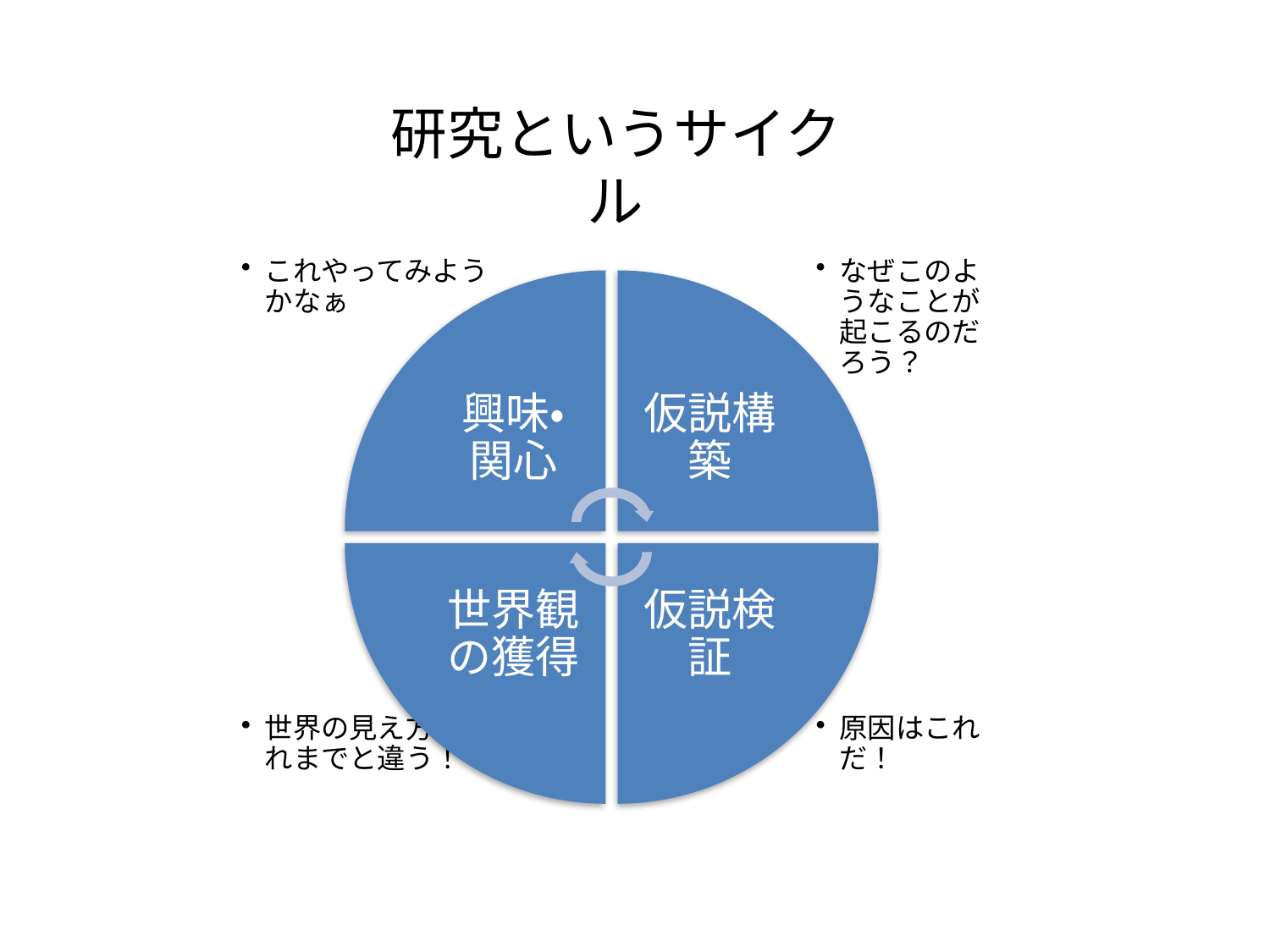

研究というサイクル
原因はこれだ！
世界の見え方がこれまでと違う！
なぜこのようなことが起こるのだろう？
これやってみようかなぁ
興味・関心
仮説構築
仮説検証
世界観の獲得